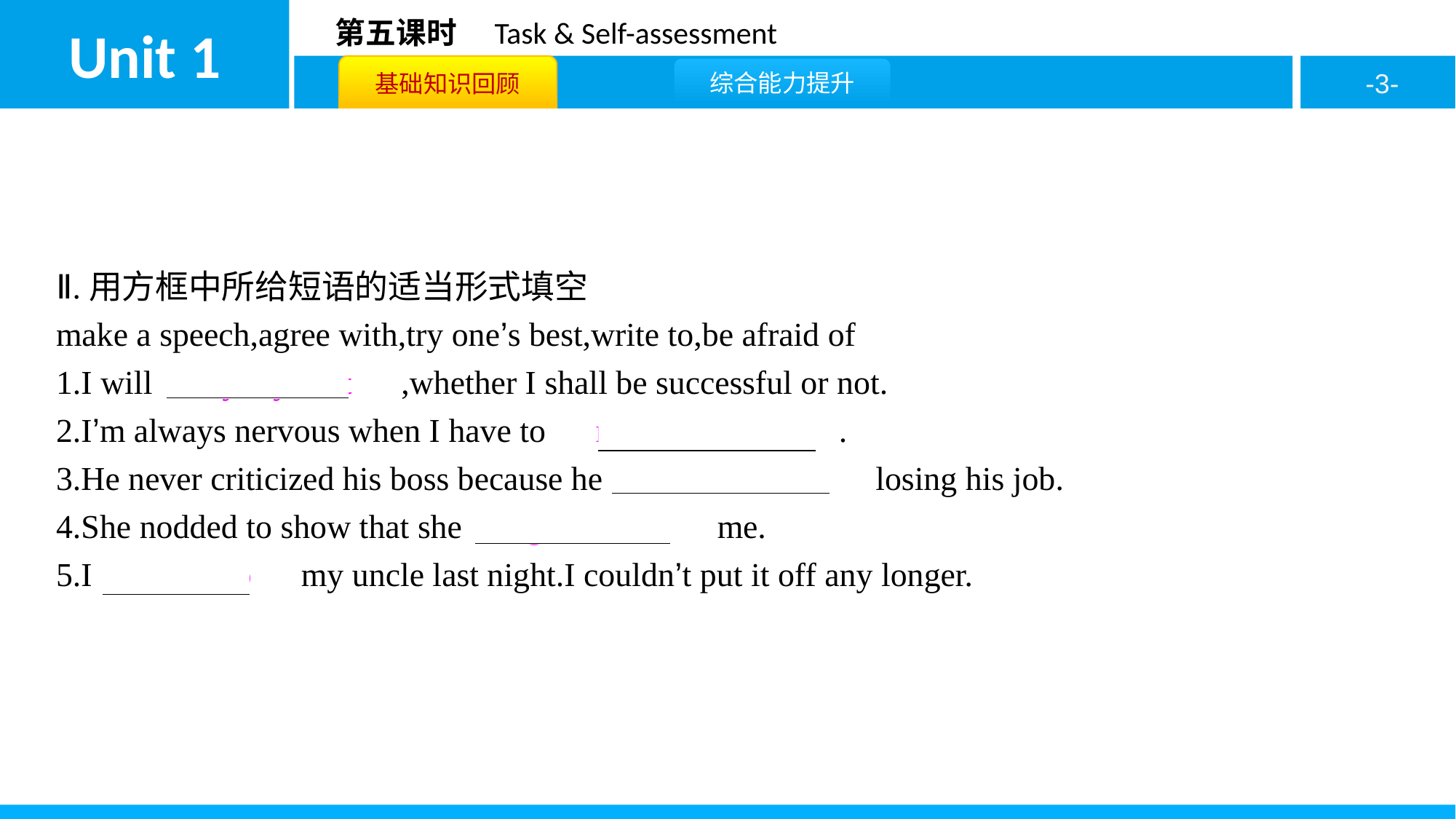

Ⅱ.用方框中所给短语的适当形式填空
make a speech,agree with,try one’s best,write to,be afraid of
1.I will　try my best　,whether I shall be successful or not.
2.I’m always nervous when I have to　make a speech　.
3.He never criticized his boss because he　was afraid of　losing his job.
4.She nodded to show that she　agreed with　me.
5.I　wrote to　my uncle last night.I couldn’t put it off any longer.